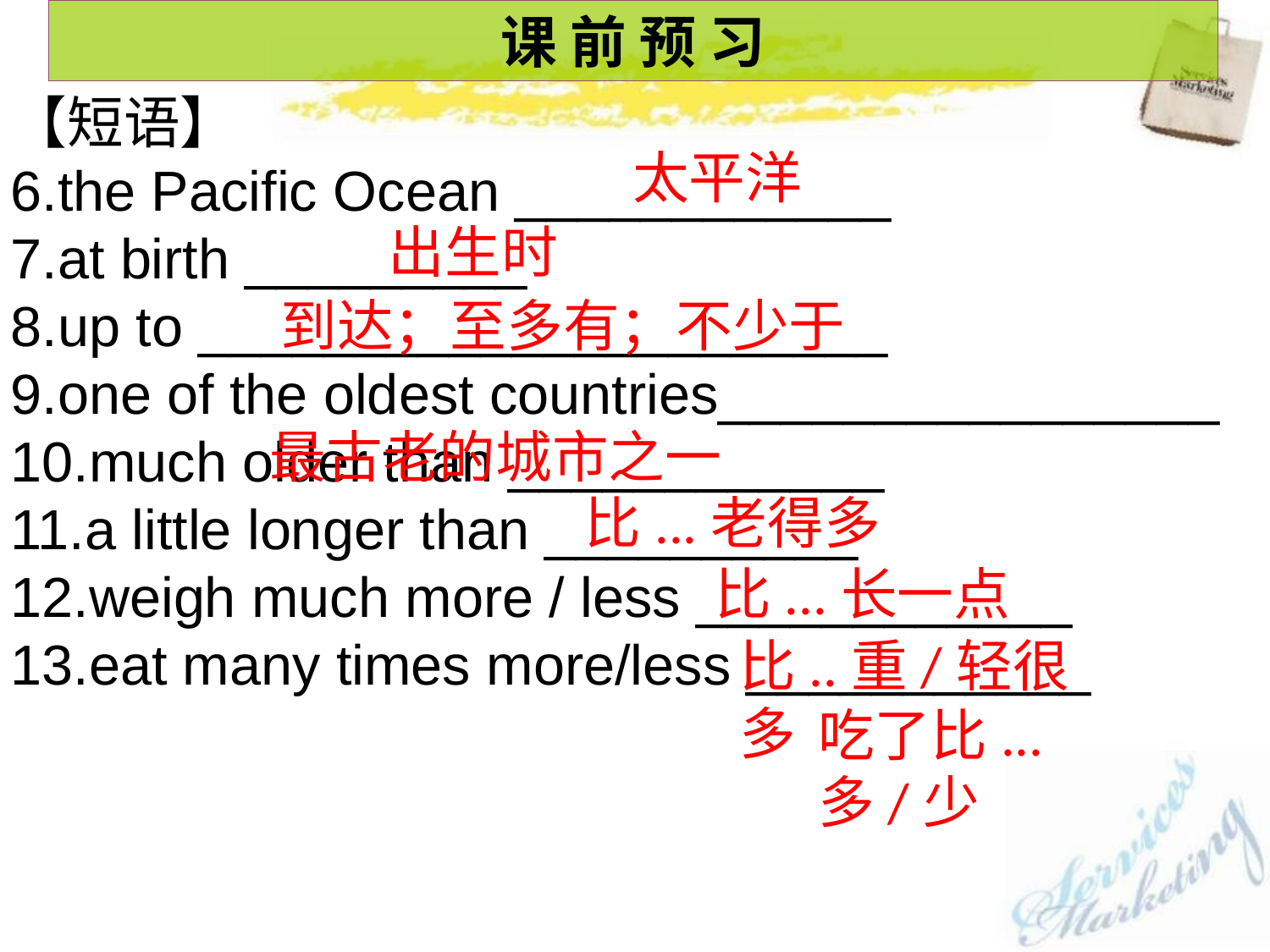

课 前 预 习
【短语】
6.the Pacific Ocean ____________
7.at birth _________
8.up to ______________________
9.one of the oldest countries________________
10.much older than ____________
11.a little longer than __________
12.weigh much more / less ____________
13.eat many times more/less ___________
太平洋
出生时
到达；至多有；不少于
最古老的城市之一
比...老得多
比...长一点
比..重/轻很多
吃了比...多/少